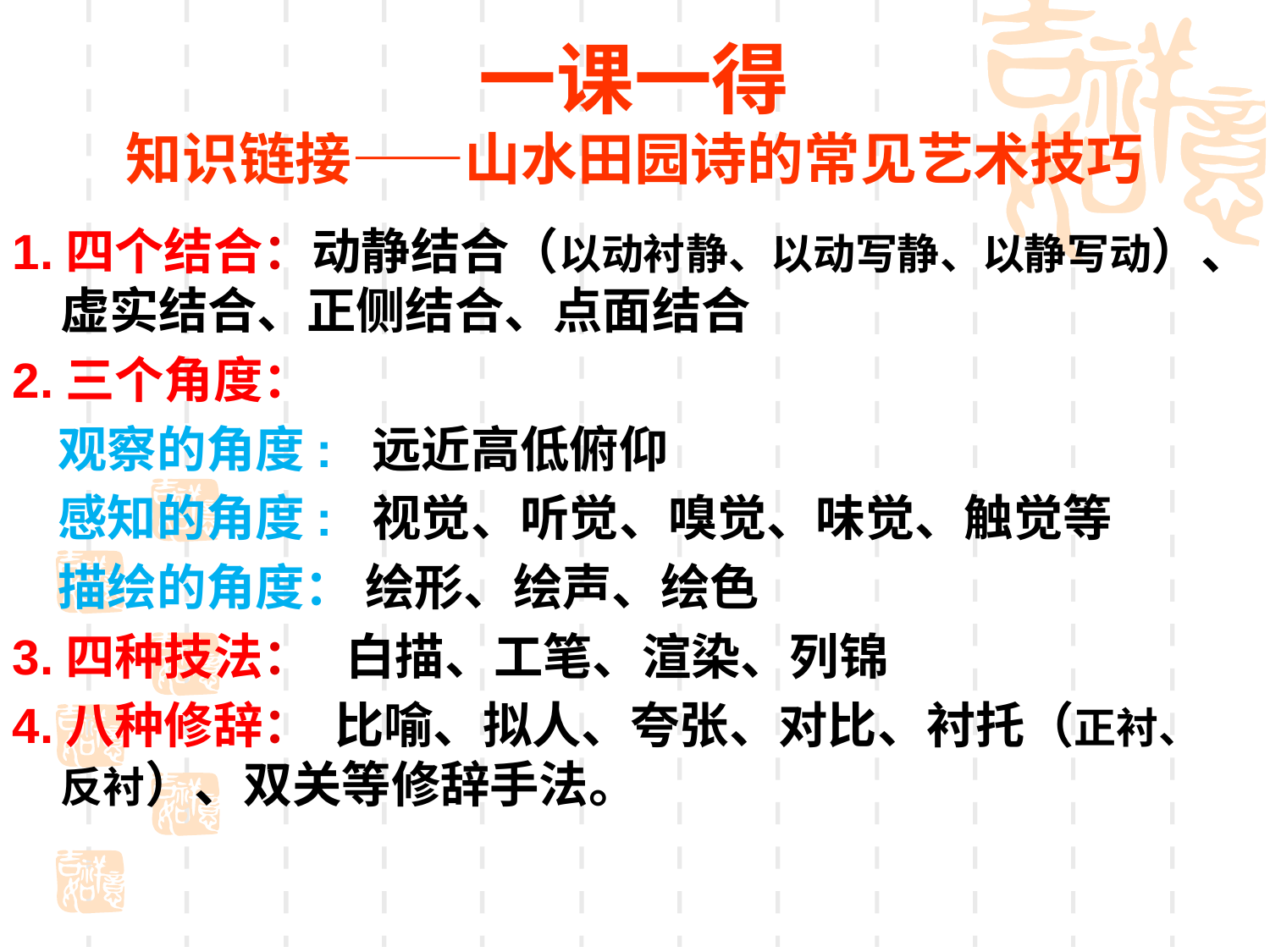

# 一课一得 知识链接——山水田园诗的常见艺术技巧
1.四个结合：动静结合（以动衬静、以动写静、以静写动）、虚实结合、正侧结合、点面结合
2.三个角度：
   观察的角度:  远近高低俯仰
   感知的角度:  视觉、听觉、嗅觉、味觉、触觉等
   描绘的角度： 绘形、绘声、绘色
3.四种技法：   白描、工笔、渲染、列锦
4.八种修辞：  比喻、拟人、夸张、对比、衬托（正衬、反衬）、双关等修辞手法。